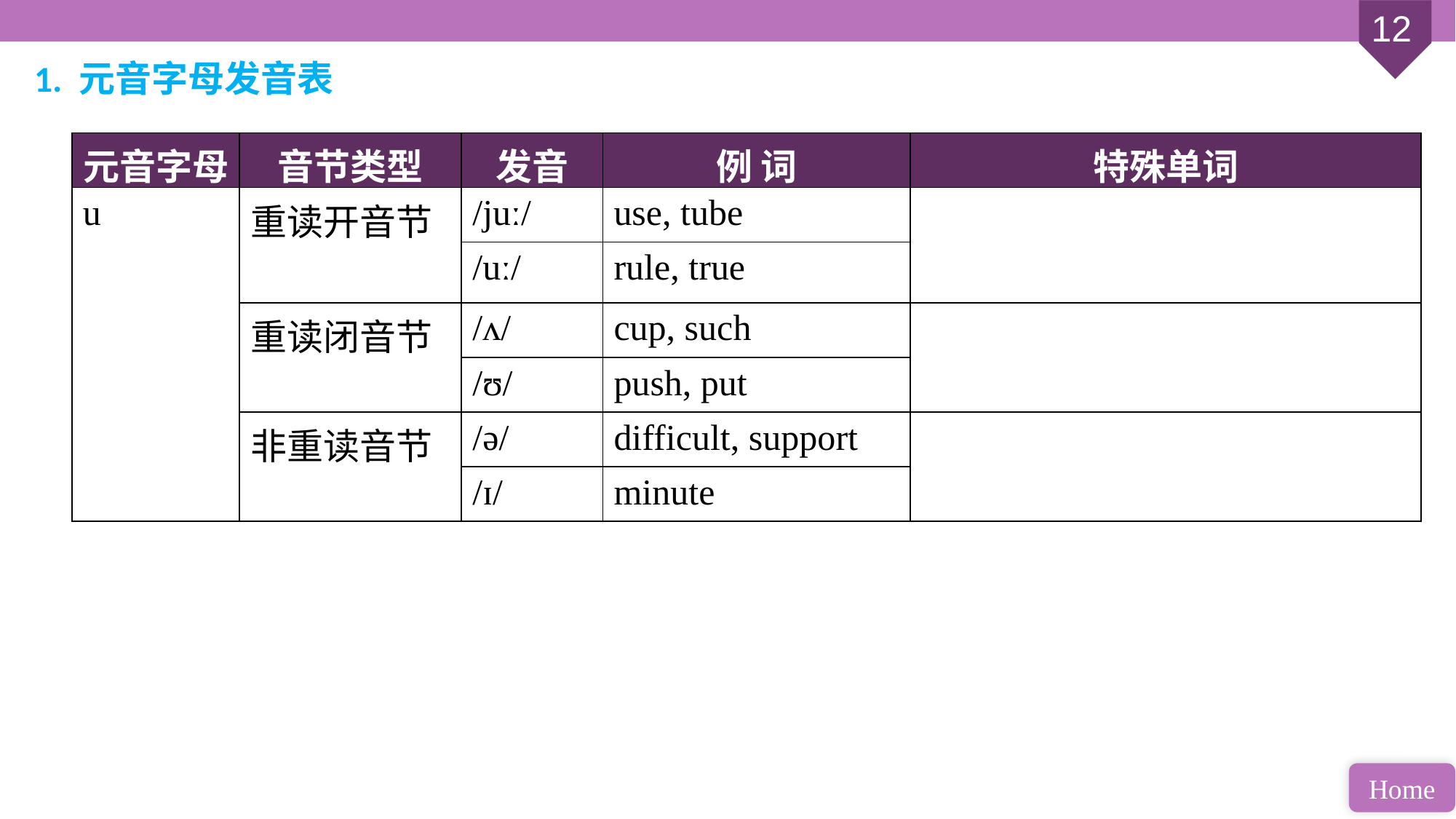

1. 元音字母发音表
| 元音字母 | 音节类型 | 发音 | 例 词 | 特殊单词 |
| --- | --- | --- | --- | --- |
| u | 重读开音节 | /juː/ | use, tube |  |
|  |  | /uː/ | rule, true |  |
|  | 重读闭音节 | /ʌ/ | cup, such |  |
|  |  | /ʊ/ | push, put |  |
|  | 非重读音节 | /ə/ | difficult, support |  |
|  |  | /ɪ/ | minute |  |